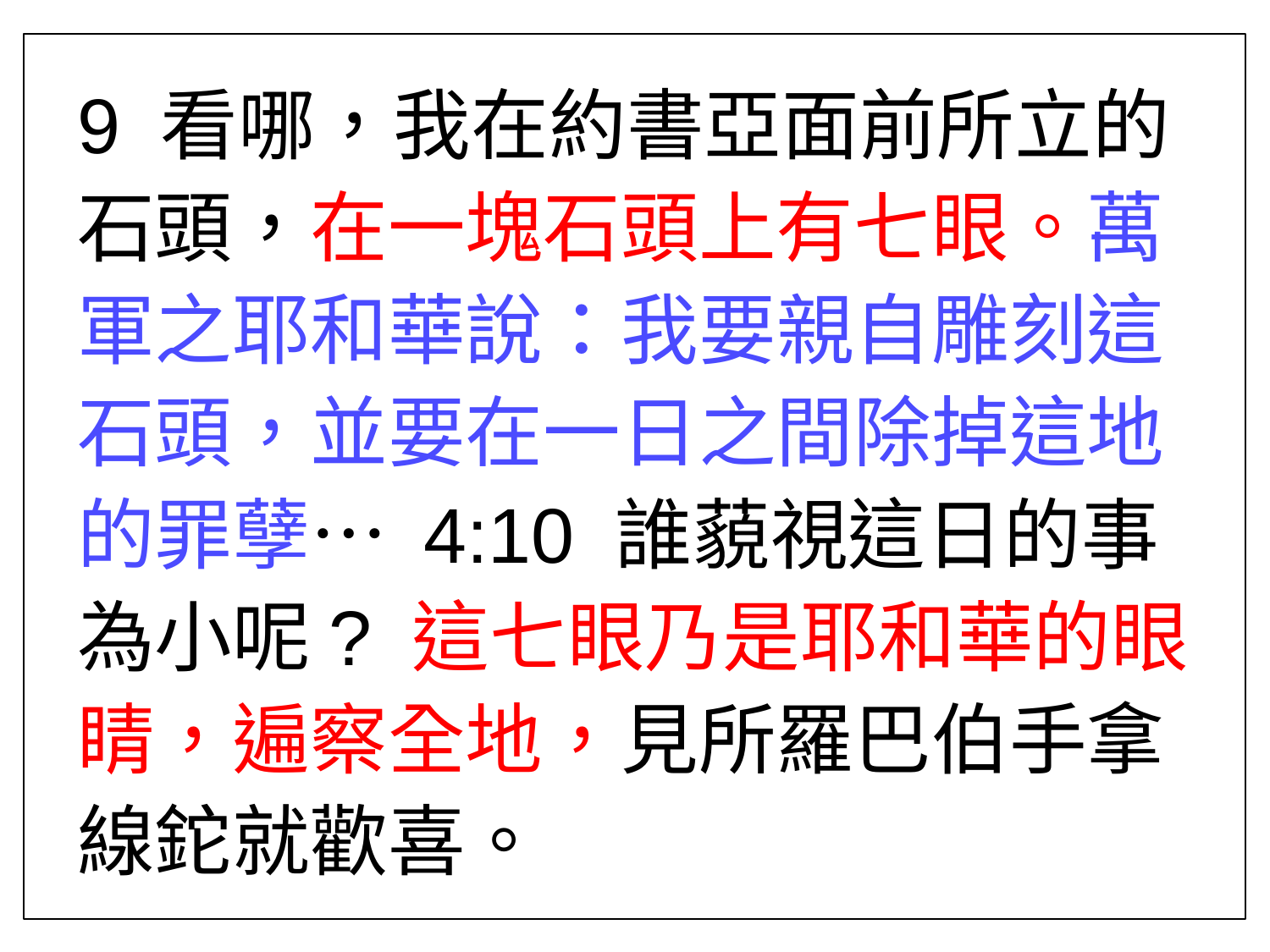

9 看哪，我在約書亞面前所立的石頭，在一塊石頭上有七眼。萬軍之耶和華說：我要親自雕刻這石頭，並要在一日之間除掉這地的罪孽… 4:10 誰藐視這日的事為小呢? 這七眼乃是耶和華的眼睛，遍察全地，見所羅巴伯手拿線鉈就歡喜。